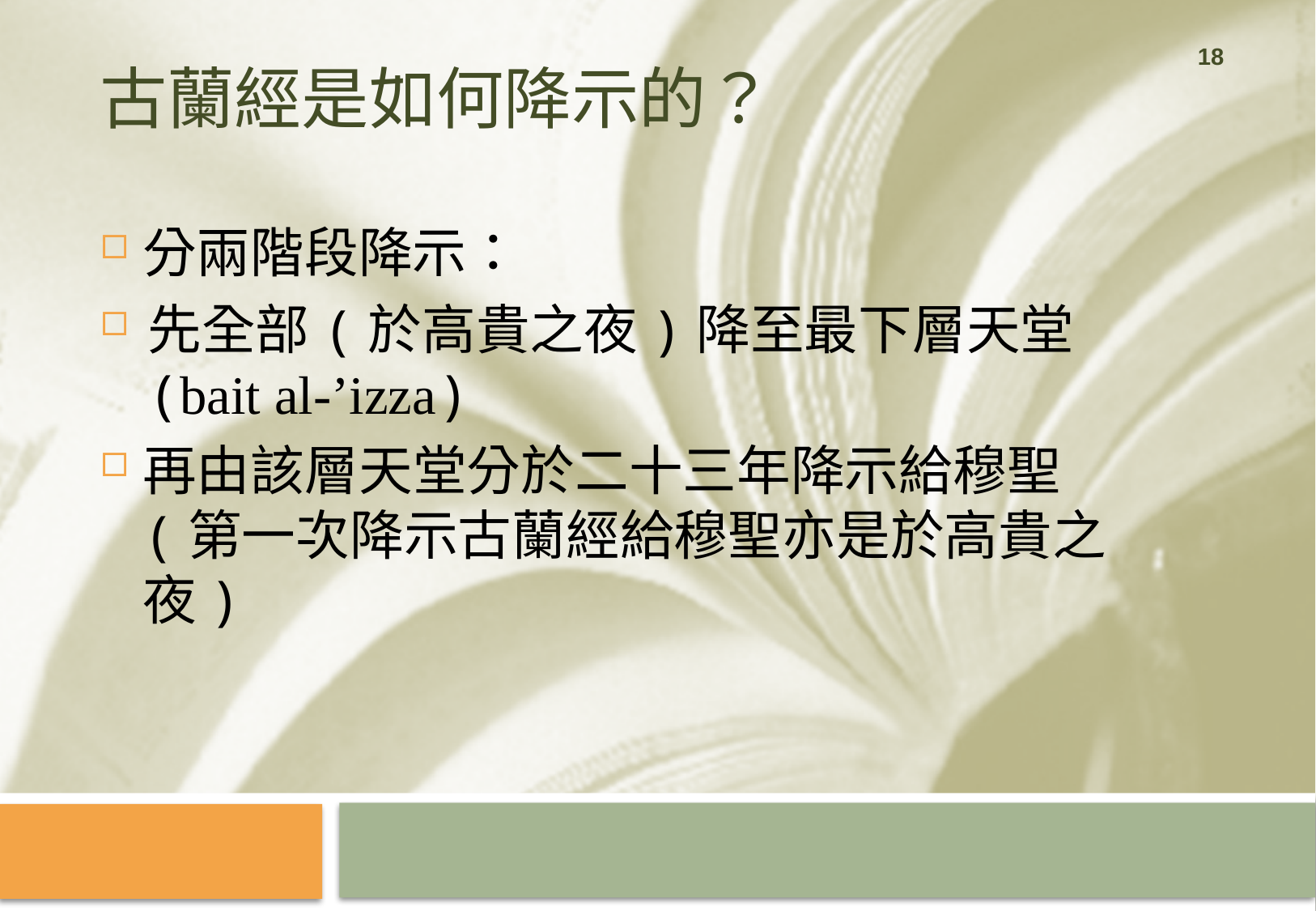

古蘭經是如何降示的？
18
分兩階段降示：
先全部(於高貴之夜)降至最下層天堂(bait al-’izza)
再由該層天堂分於二十三年降示給穆聖 (第一次降示古蘭經給穆聖亦是於高貴之夜)